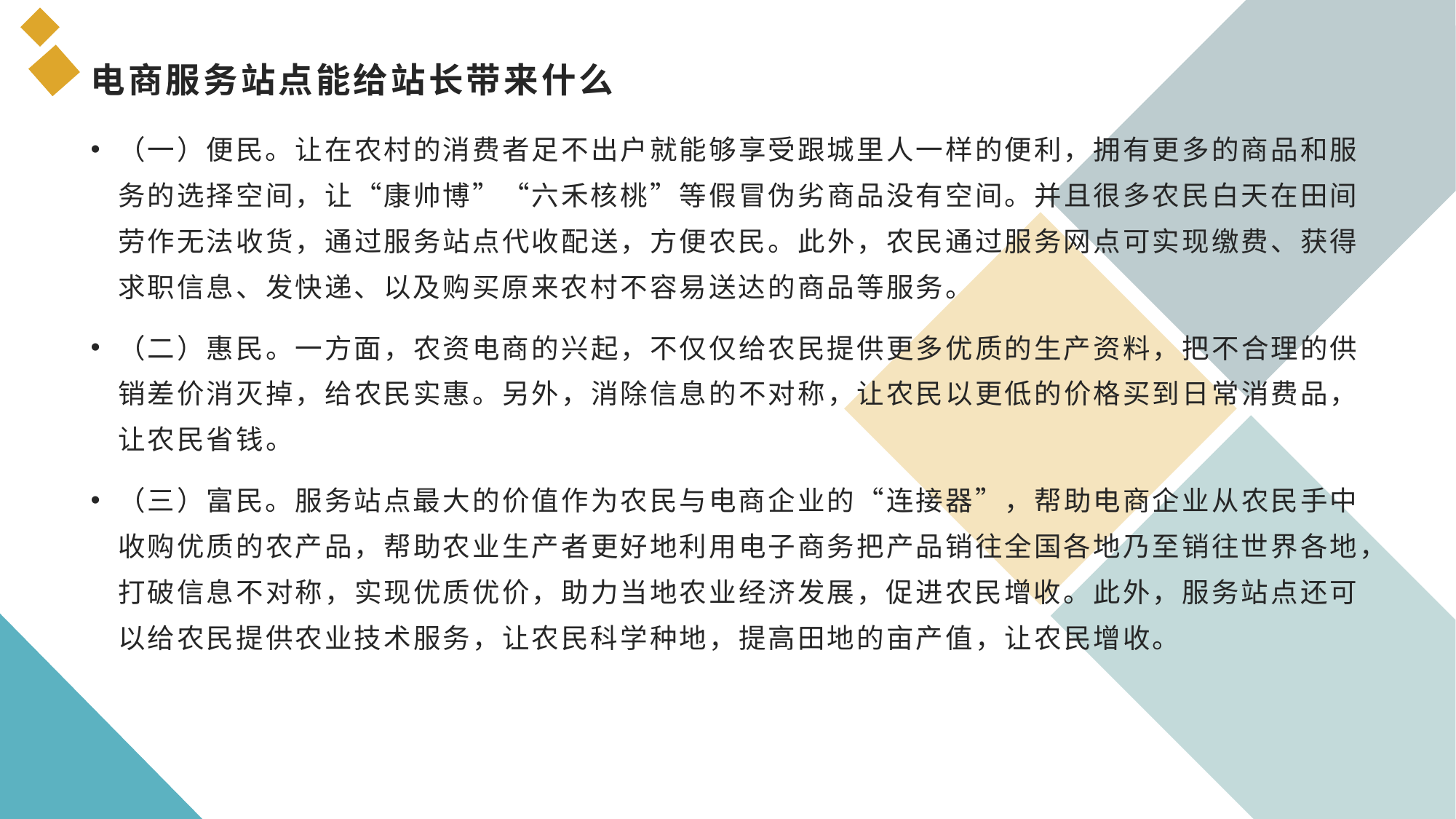

# 电商服务站点能给站长带来什么
（一）便民。让在农村的消费者足不出户就能够享受跟城里人一样的便利，拥有更多的商品和服务的选择空间，让“康帅博”“六禾核桃”等假冒伪劣商品没有空间。并且很多农民白天在田间劳作无法收货，通过服务站点代收配送，方便农民。此外，农民通过服务网点可实现缴费、获得求职信息、发快递、以及购买原来农村不容易送达的商品等服务。
（二）惠民。一方面，农资电商的兴起，不仅仅给农民提供更多优质的生产资料，把不合理的供销差价消灭掉，给农民实惠。另外，消除信息的不对称，让农民以更低的价格买到日常消费品，让农民省钱。
（三）富民。服务站点最大的价值作为农民与电商企业的“连接器”，帮助电商企业从农民手中收购优质的农产品，帮助农业生产者更好地利用电子商务把产品销往全国各地乃至销往世界各地，打破信息不对称，实现优质优价，助力当地农业经济发展，促进农民增收。此外，服务站点还可以给农民提供农业技术服务，让农民科学种地，提高田地的亩产值，让农民增收。